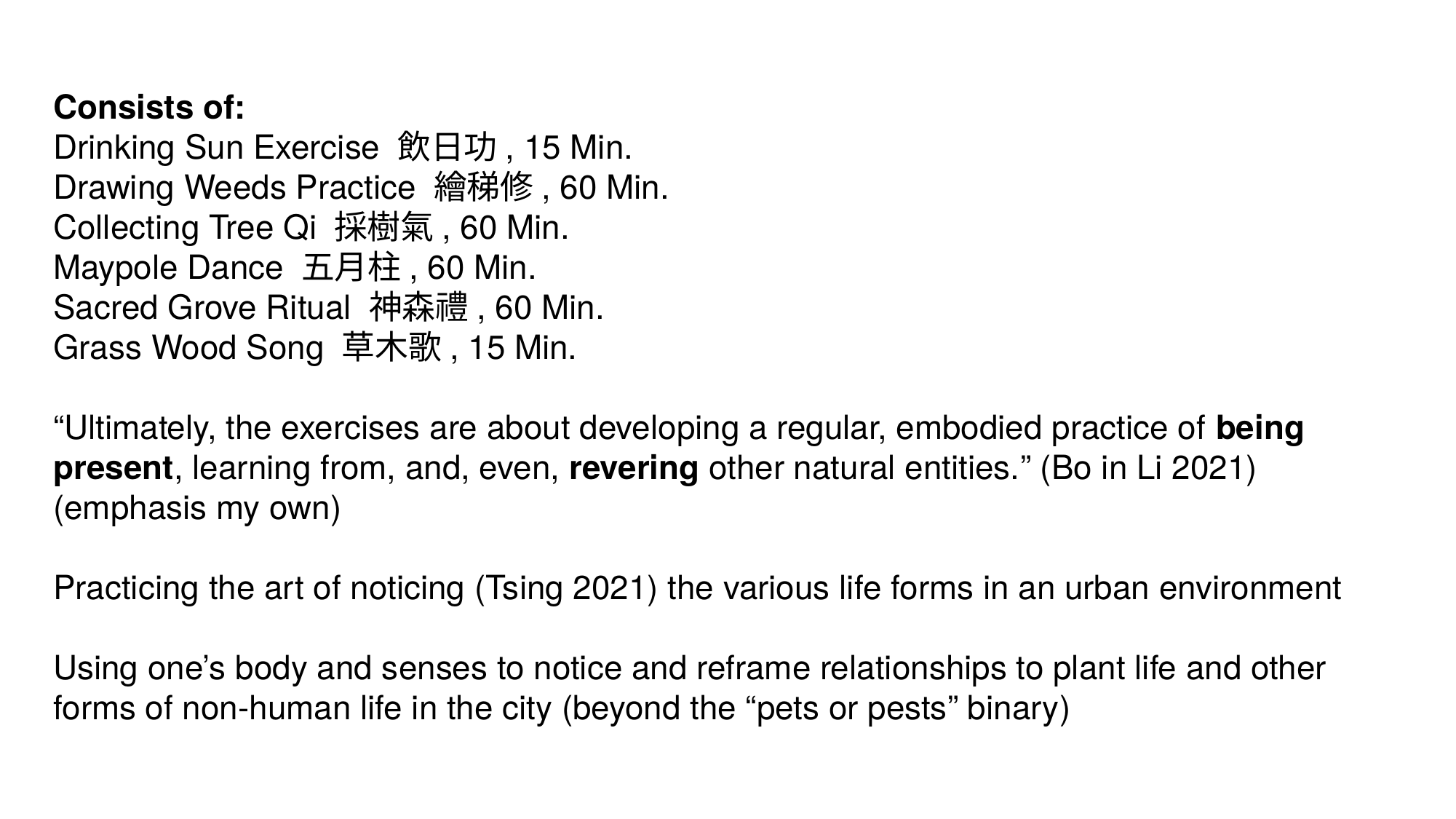

Consists of:
Drinking Sun Exercise 飲⽇功, 15 Min.
Drawing Weeds Practice 繪稊修, 60 Min.
Collecting Tree Qi 採樹氣, 60 Min.
Maypole Dance 五⽉柱, 60 Min.
Sacred Grove Ritual 神森禮, 60 Min.
Grass Wood Song 草⽊歌, 15 Min.

“Ultimately, the exercises are about developing a regular, embodied practice of being present, learning from, and, even, revering other natural entities.” (Bo in Li 2021) (emphasis my own)

Practicing the art of noticing (Tsing 2021) the various life forms in an urban environment

Using one’s body and senses to notice and reframe relationships to plant life and other forms of non-human life in the city (beyond the “pets or pests” binary)